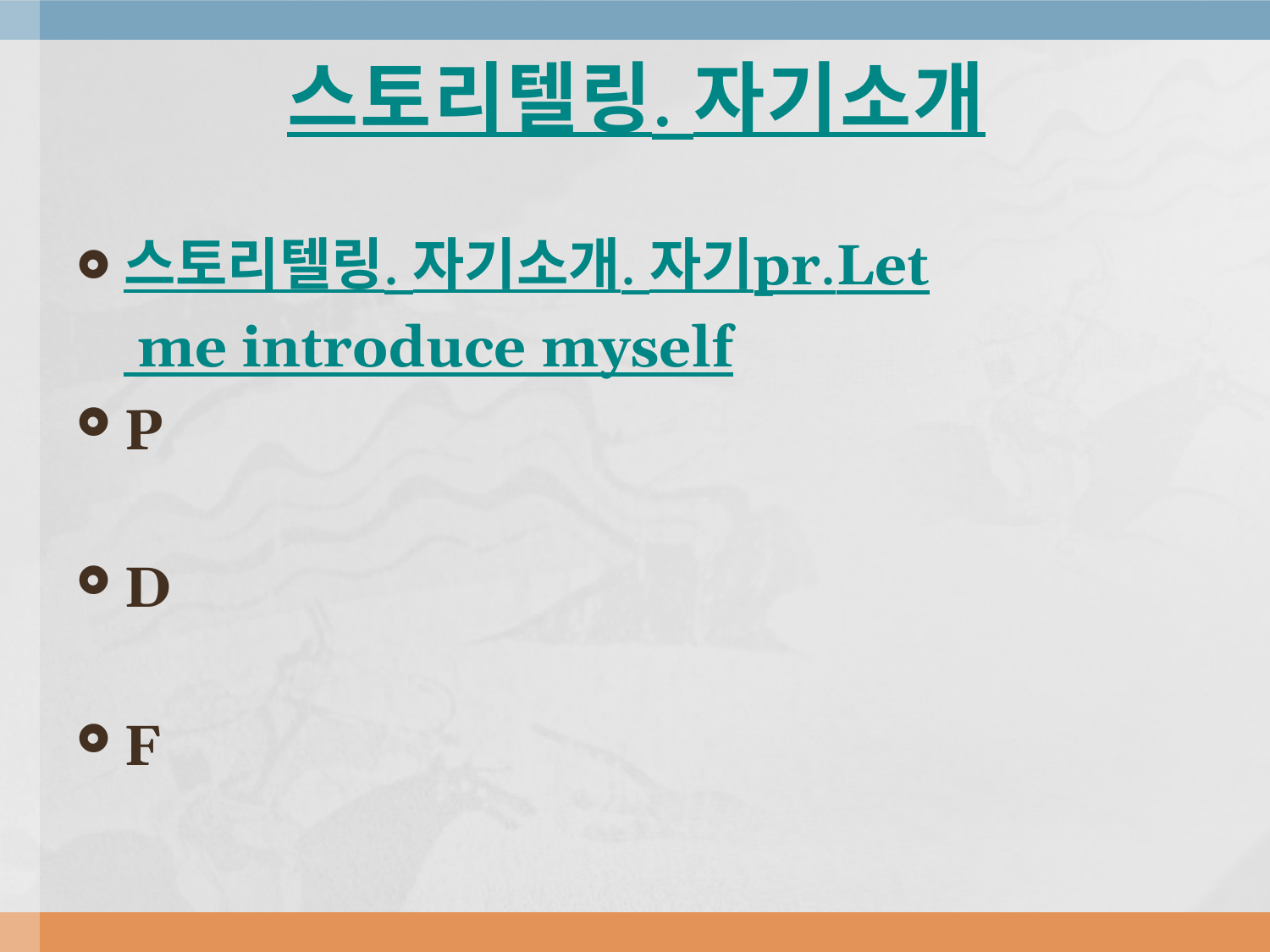

# 스토리텔링. 자기소개
스토리텔링. 자기소개. 자기pr.Let me introduce myself
P

D

F